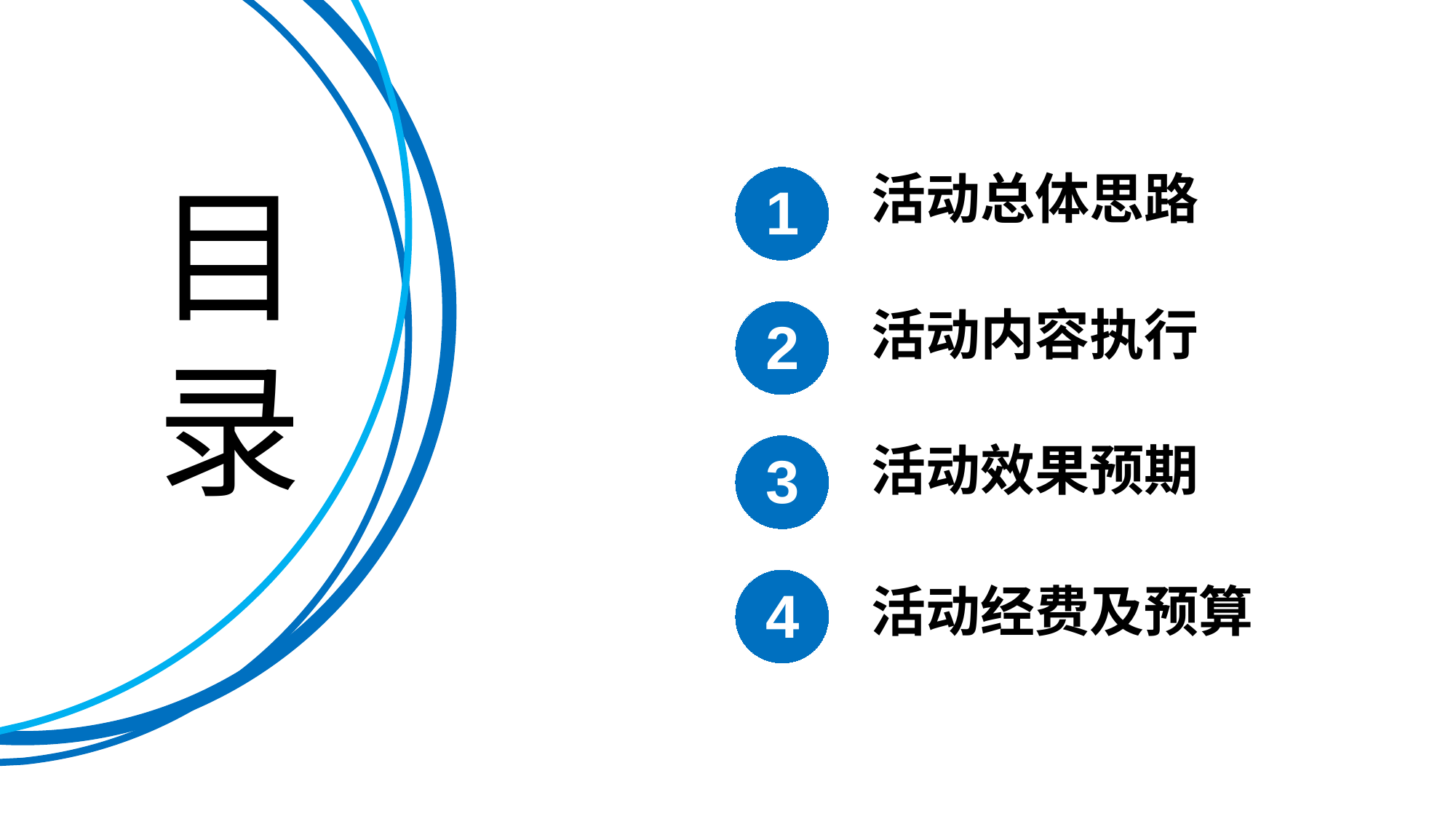

目录

1
活动总体思路

2
活动内容执行

3
活动效果预期

4
活动经费及预算